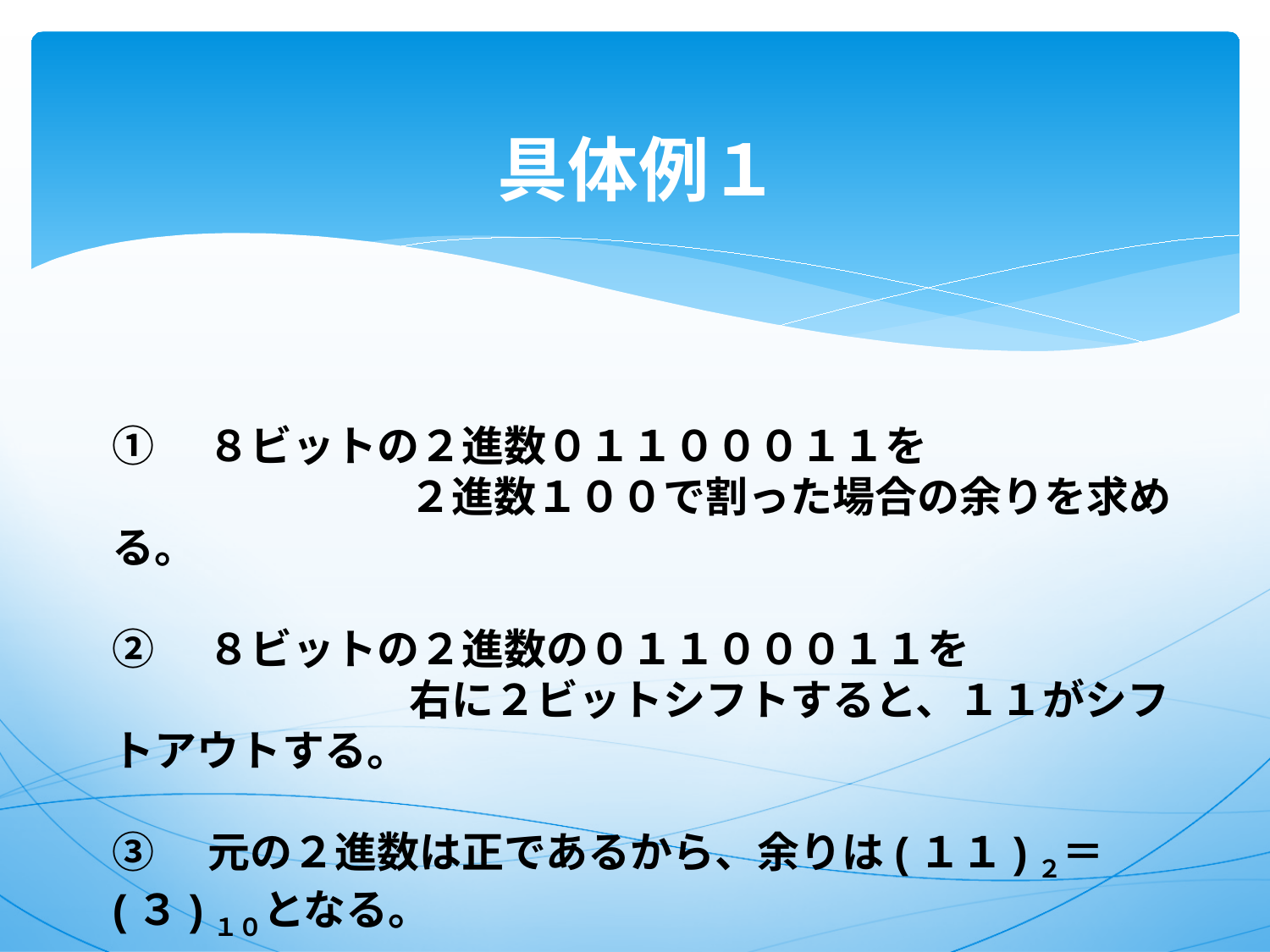

# 具体例１
①　８ビットの２進数０１１０００１１を
　　　　　　　２進数１００で割った場合の余りを求める。

②　８ビットの２進数の０１１０００１１を
　　　　　　　右に２ビットシフトすると、１１がシフトアウトする。

③　元の２進数は正であるから、余りは(１１)２＝(３)１０となる。